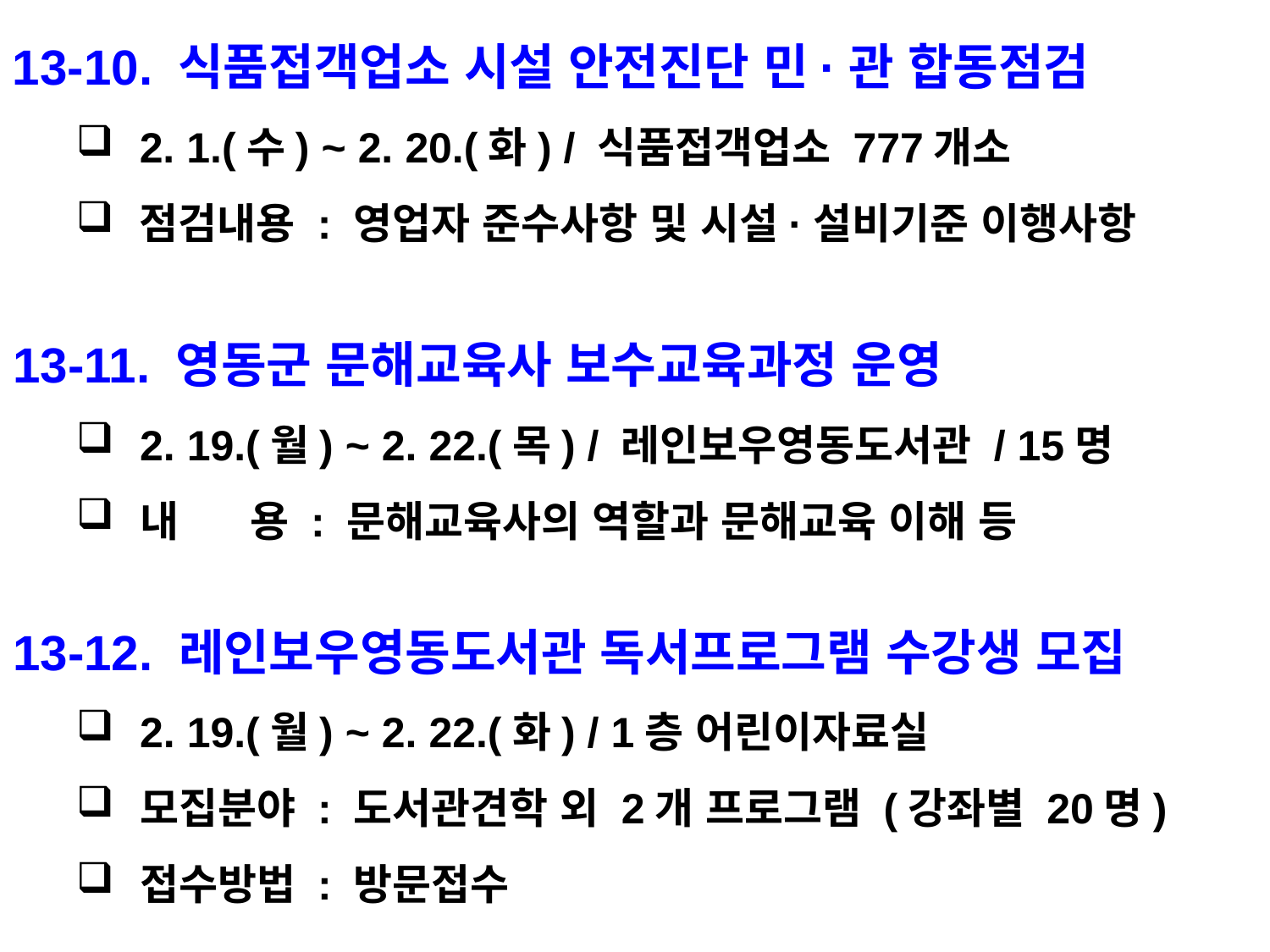

13-10. 식품접객업소 시설 안전진단 민·관 합동점검
2. 1.(수) ~ 2. 20.(화) / 식품접객업소 777개소
점검내용 : 영업자 준수사항 및 시설·설비기준 이행사항
13-11. 영동군 문해교육사 보수교육과정 운영
2. 19.(월) ~ 2. 22.(목) / 레인보우영동도서관 / 15명
내      용 : 문해교육사의 역할과 문해교육 이해 등

13-12. 레인보우영동도서관 독서프로그램 수강생 모집
2. 19.(월) ~ 2. 22.(화) / 1층 어린이자료실
모집분야 : 도서관견학 외 2개 프로그램 (강좌별 20명)
접수방법 : 방문접수